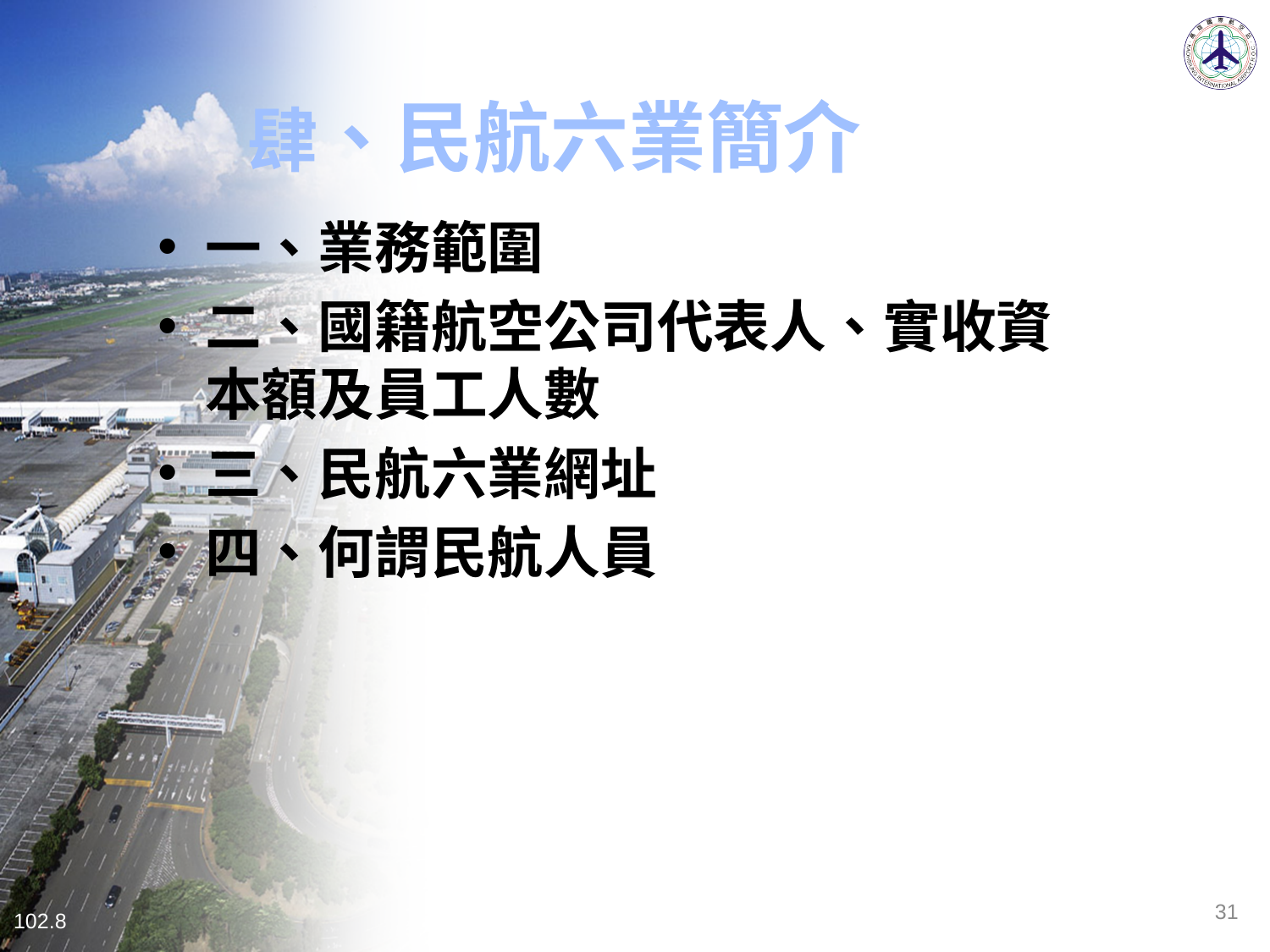

# 肆、民航六業簡介
一、業務範圍
二、國籍航空公司代表人、實收資本額及員工人數
三、民航六業網址
四、何謂民航人員
31
102.8